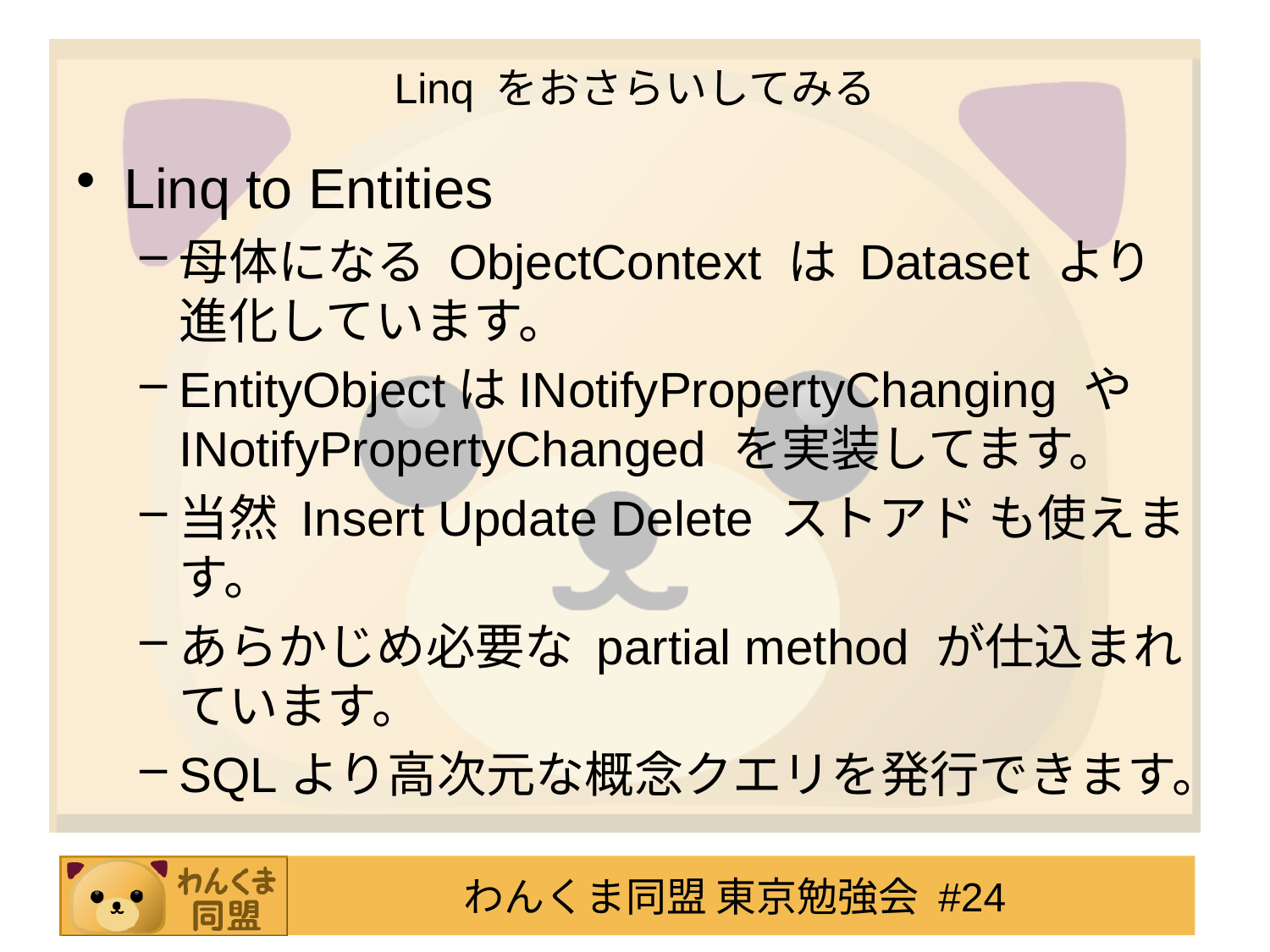

# Linq をおさらいしてみる
Linq to Entities
母体になる ObjectContext は Dataset より進化しています。
EntityObjectはINotifyPropertyChanging や INotifyPropertyChanged を実装してます。
当然 Insert Update Delete ストアド も使えます。
あらかじめ必要な partial method が仕込まれています。
SQLより高次元な概念クエリを発行できます。